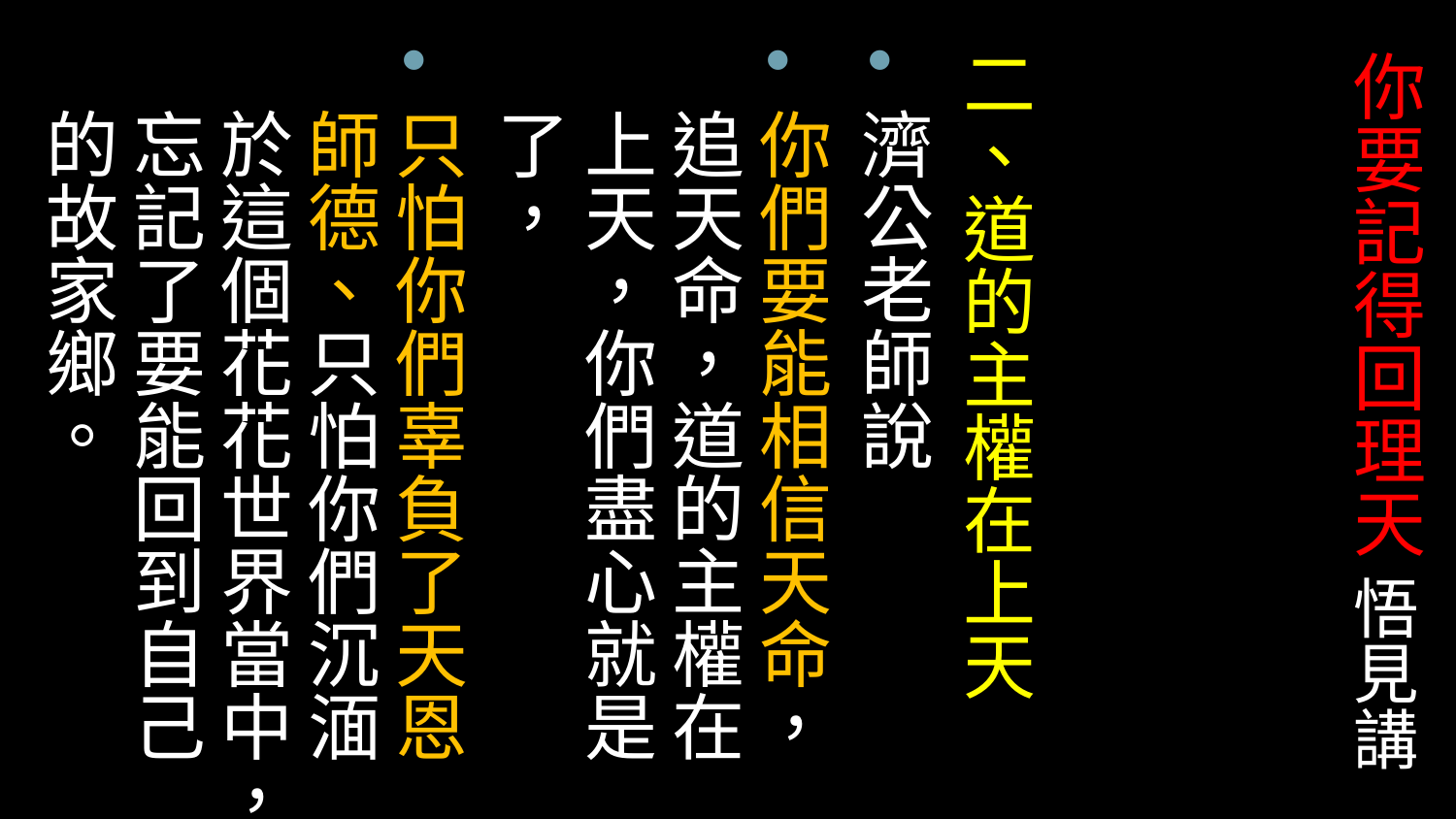

二、道的主權在上天
濟公老師說
你們要能相信天命，追天命，道的主權在上天，你們盡心就是了，
只怕你們辜負了天恩師德、只怕你們沉湎於這個花花世界當中，忘記了要能回到自己的故家鄉。
# 你要記得回理天 悟見講